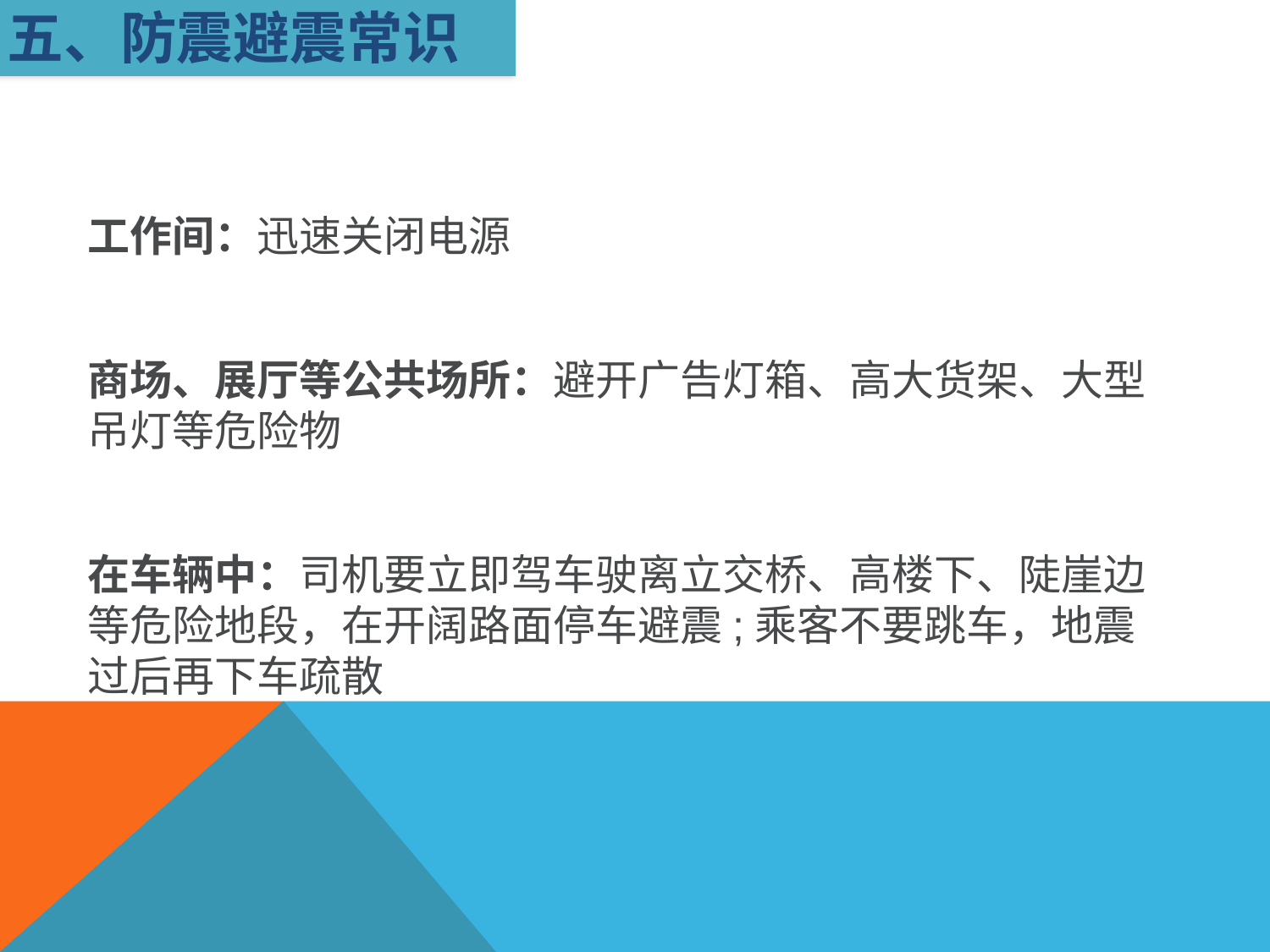

五、防震避震常识

工作间：迅速关闭电源

商场、展厅等公共场所：避开广告灯箱、高大货架、大型吊灯等危险物

在车辆中：司机要立即驾车驶离立交桥、高楼下、陡崖边等危险地段，在开阔路面停车避震;乘客不要跳车，地震过后再下车疏散